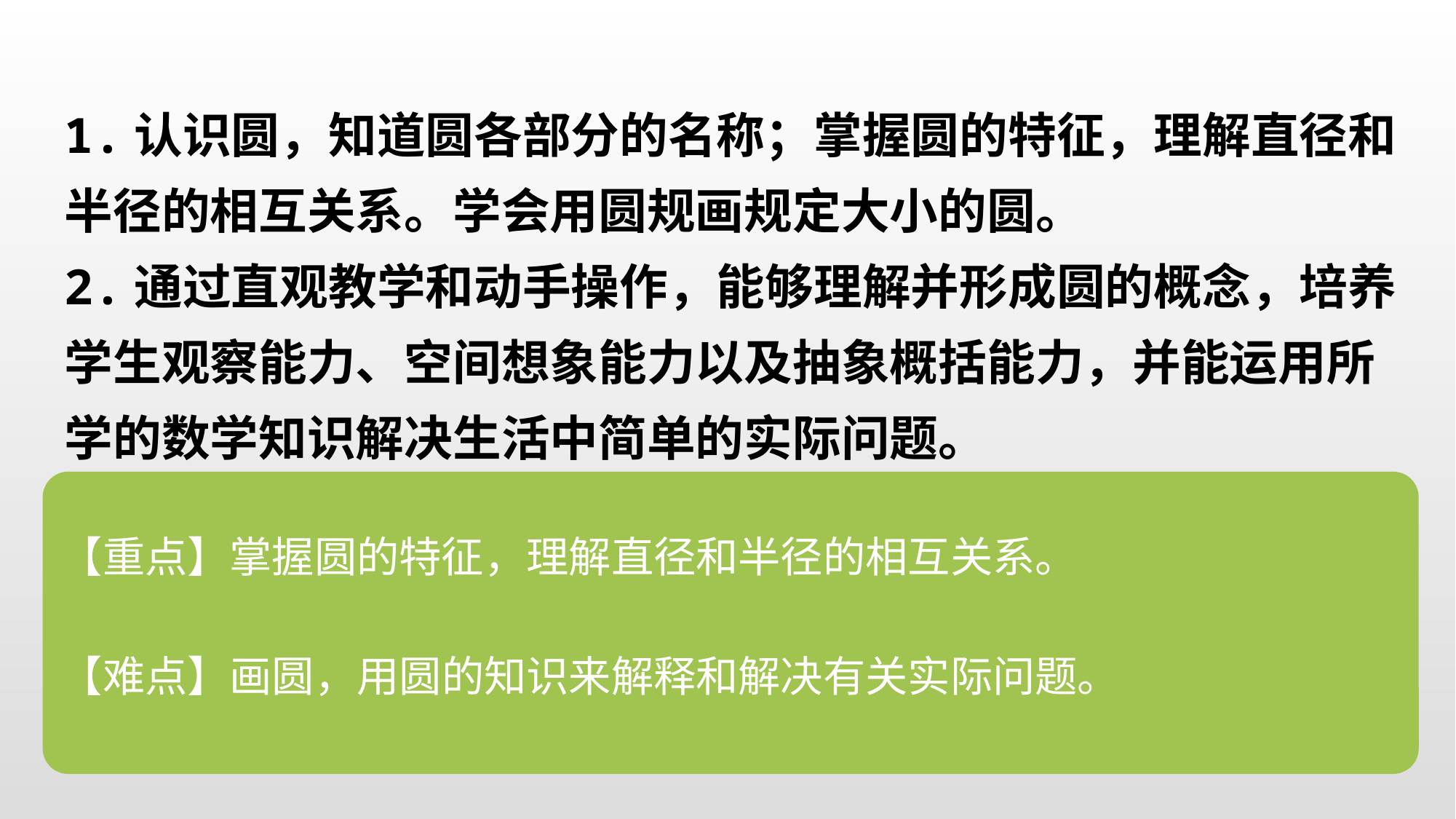

1.认识圆，知道圆各部分的名称；掌握圆的特征，理解直径和半径的相互关系。学会用圆规画规定大小的圆。
2.通过直观教学和动手操作，能够理解并形成圆的概念，培养学生观察能力、空间想象能力以及抽象概括能力，并能运用所学的数学知识解决生活中简单的实际问题。

【重点】掌握圆的特征，理解直径和半径的相互关系。
【难点】画圆，用圆的知识来解释和解决有关实际问题。